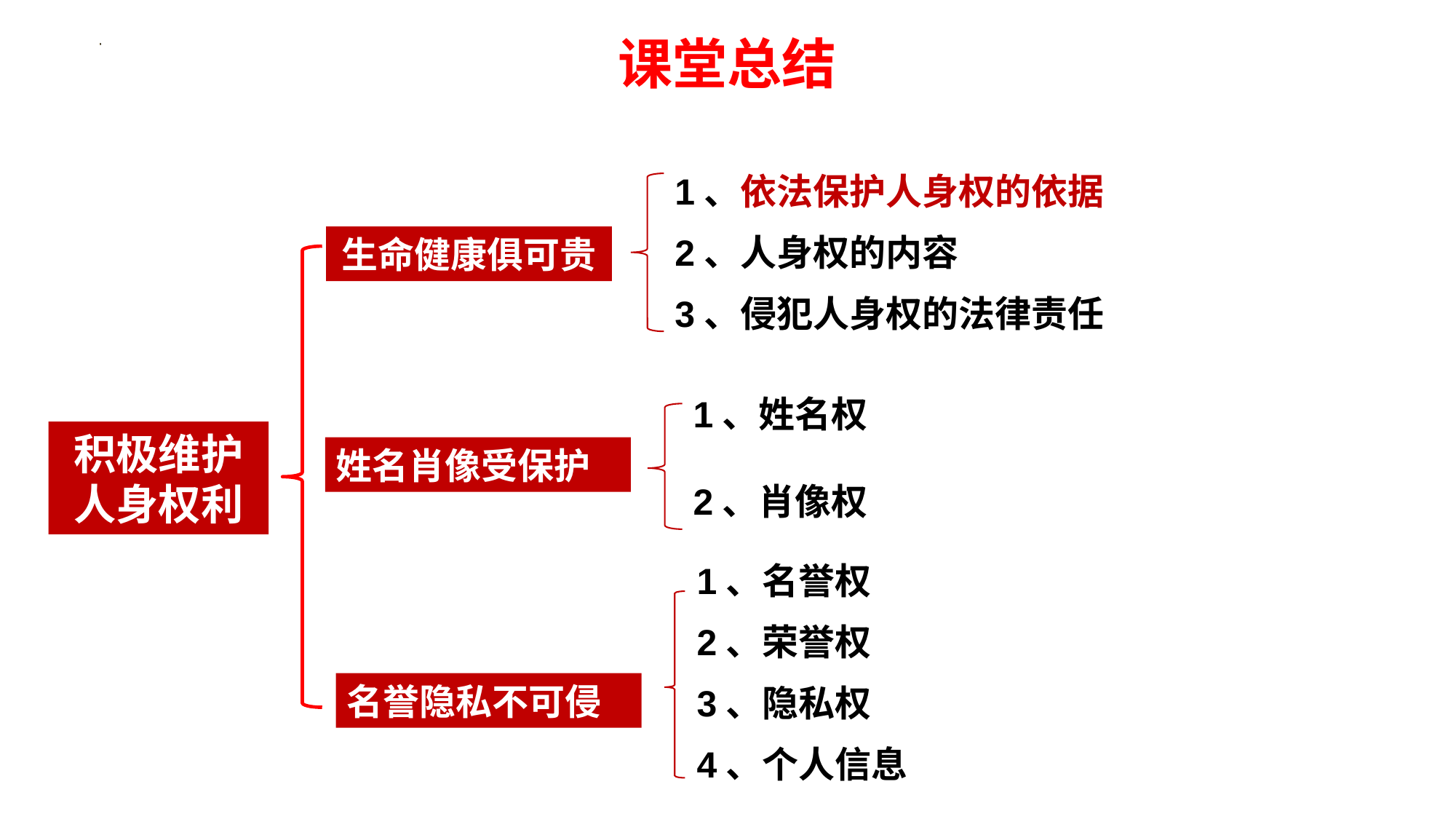

课堂总结
1、依法保护人身权的依据
2、人身权的内容
3、侵犯人身权的法律责任

生命健康俱可贵

1、姓名权

2、肖像权

积极维护人身权利
姓名肖像受保护
1、名誉权
2、荣誉权
3、隐私权
4、个人信息

名誉隐私不可侵